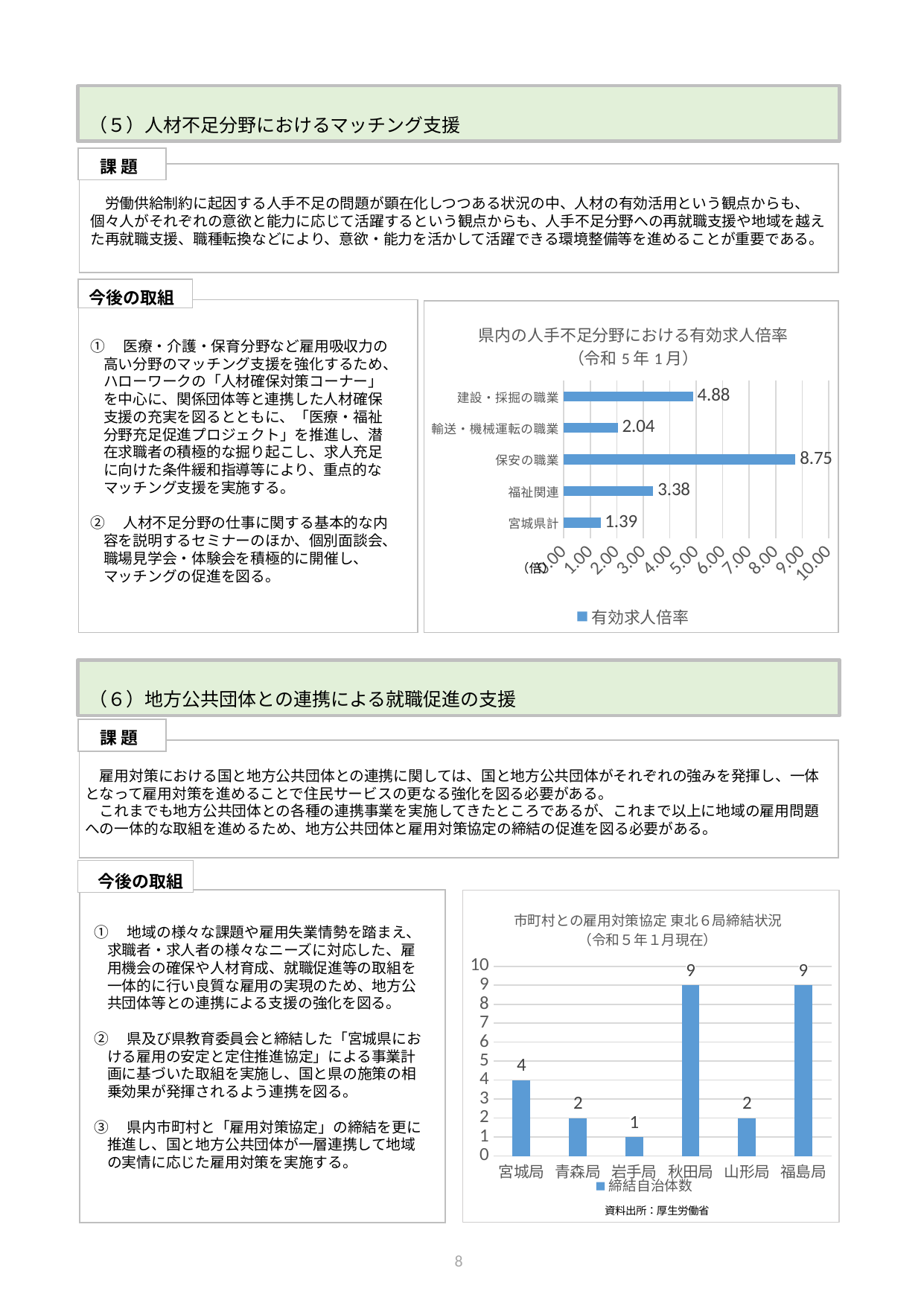

（５）人材不足分野におけるマッチング支援

課 題

　労働供給制約に起因する人手不足の問題が顕在化しつつある状況の中、人材の有効活用という観点からも、個々人がそれぞれの意欲と能力に応じて活躍するという観点からも、人手不足分野への再就職支援や地域を越えた再就職支援、職種転換などにより、意欲・能力を活かして活躍できる環境整備等を進めることが重要である。
あ
今後の取組

### Chart: 県内の人手不足分野における有効求人倍率
（令和5年1月）

| Category | 有効求人倍率 |
|---|---|
| 宮城県計 | 1.39 |
| 福祉関連 | 3.38 |
| 保安の職業 | 8.75 |
| 輸送・機械運転の職業 | 2.04 |
| 建設・採掘の職業 | 4.88 |
①　医療・介護・保育分野など雇用吸収力の高い分野のマッチング支援を強化するため、ハローワークの「人材確保対策コーナー」を中心に、関係団体等と連携した人材確保支援の充実を図るとともに、「医療・福祉分野充足促進プロジェクト」を推進し、潜在求職者の積極的な掘り起こし、求人充足に向けた条件緩和指導等により、重点的なマッチング支援を実施する。

②　人材不足分野の仕事に関する基本的な内容を説明するセミナーのほか、個別面談会、職場見学会・体験会を積極的に開催し、マッチングの促進を図る。

（６）地方公共団体との連携による就職促進の支援

課 題

　雇用対策における国と地方公共団体との連携に関しては、国と地方公共団体がそれぞれの強みを発揮し、一体となって雇用対策を進めることで住民サービスの更なる強化を図る必要がある。
　これまでも地方公共団体との各種の連携事業を実施してきたところであるが、これまで以上に地域の雇用問題への一体的な取組を進めるため、地方公共団体と雇用対策協定の締結の促進を図る必要がある。
あ
今後の取組

### Chart: 市町村との雇用対策協定 東北６局締結状況
（令和５年１月現在）

| Category | 締結自治体数 |
|---|---|
| 宮城局 | 4.0 |
| 青森局 | 2.0 |
| 岩手局 | 1.0 |
| 秋田局 | 9.0 |
| 山形局 | 2.0 |
| 福島局 | 9.0 |
①　地域の様々な課題や雇用失業情勢を踏まえ、求職者・求人者の様々なニーズに対応した、雇用機会の確保や人材育成、就職促進等の取組を一体的に行い良質な雇用の実現のため、地方公共団体等との連携による支援の強化を図る。

②　県及び県教育委員会と締結した「宮城県における雇用の安定と定住推進協定」による事業計画に基づいた取組を実施し、国と県の施策の相乗効果が発揮されるよう連携を図る。

③　県内市町村と「雇用対策協定」の締結を更に推進し、国と地方公共団体が一層連携して地域の実情に応じた雇用対策を実施する。

8